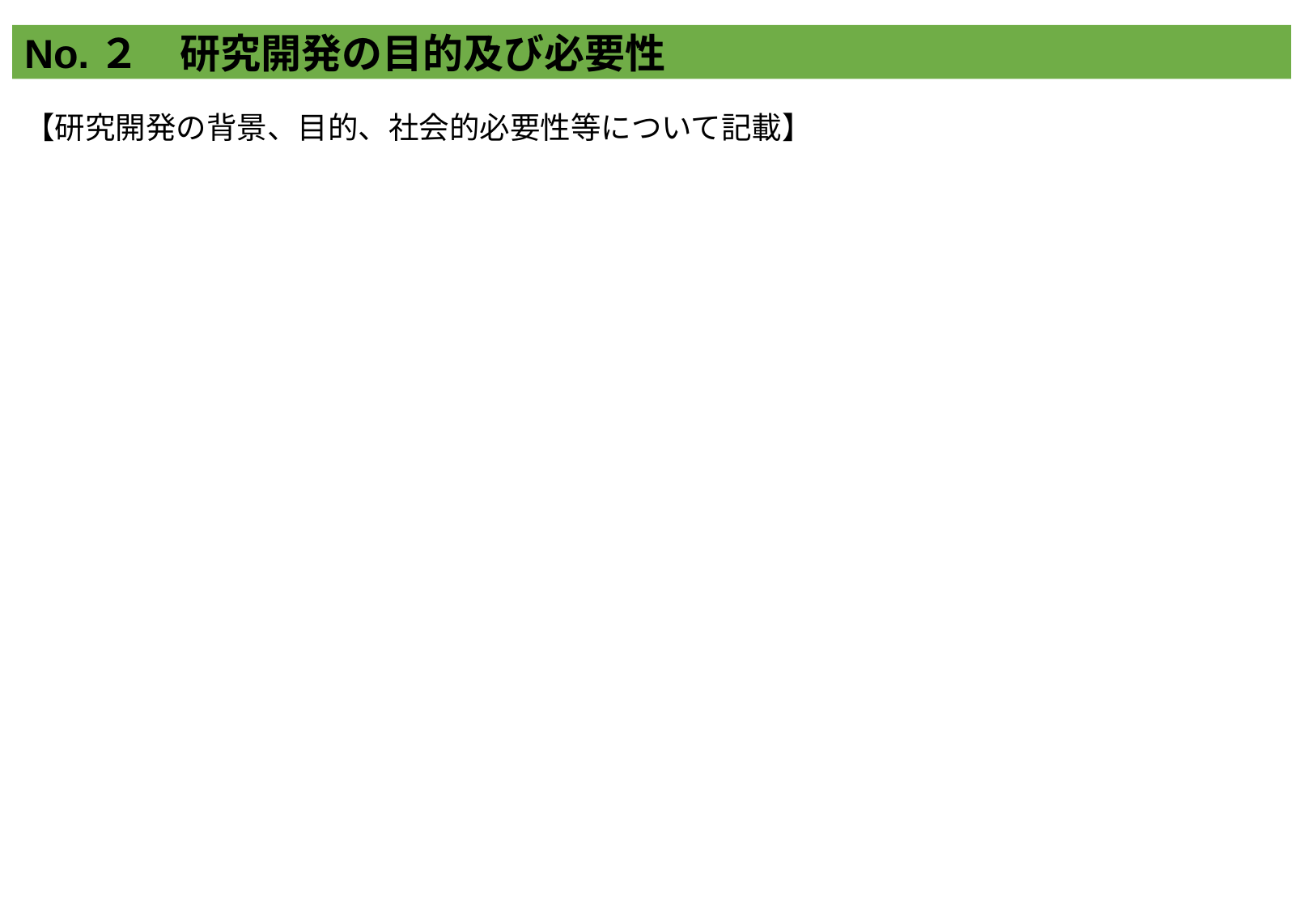

No.２　研究開発の目的及び必要性
【研究開発の背景、目的、社会的必要性等について記載】